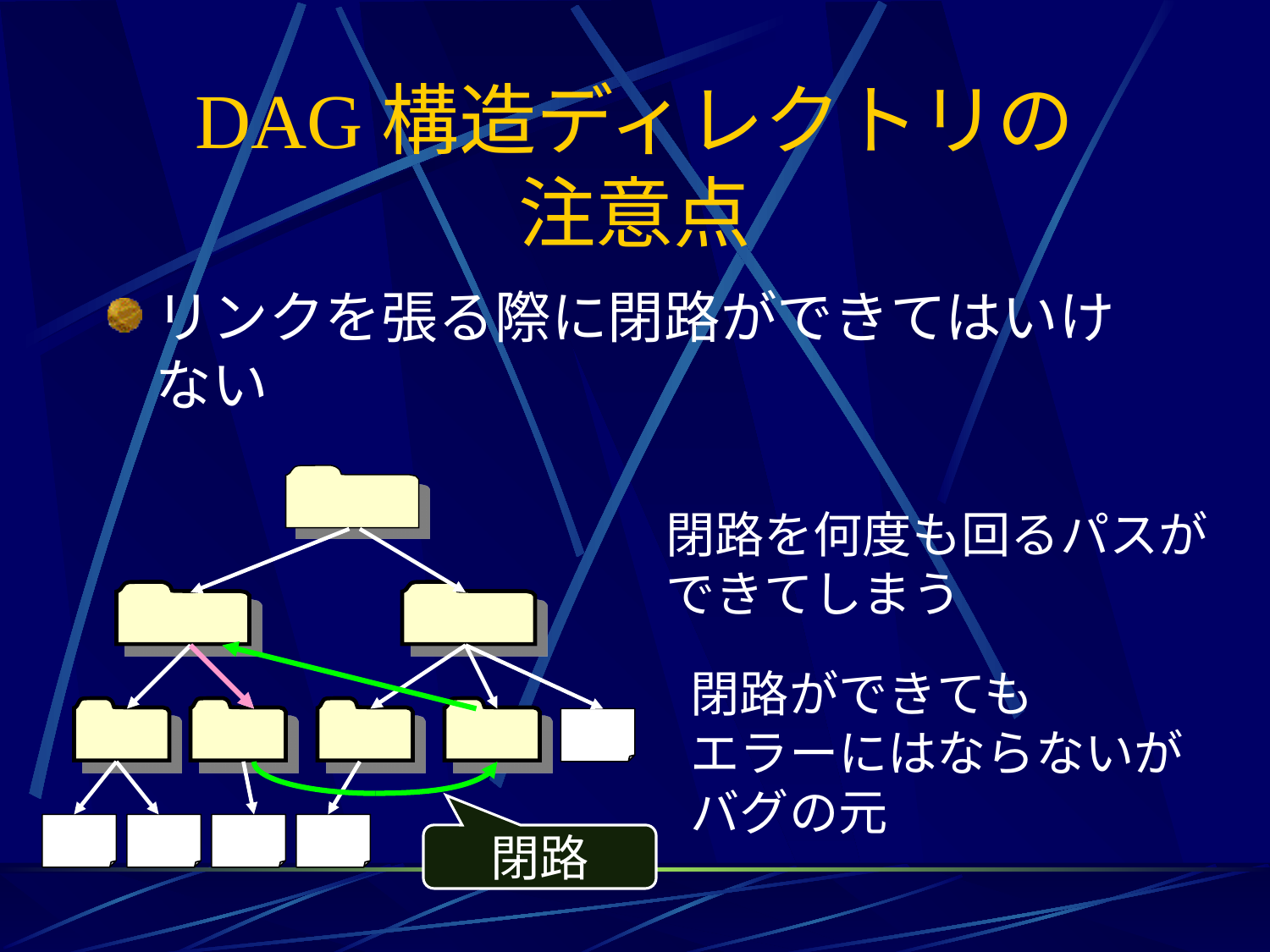

# DAG構造ディレクトリの 注意点
リンクを張る際に閉路ができてはいけない

閉路を何度も回るパスが
できてしまう

閉路ができても
エラーにはならないが
バグの元

閉路